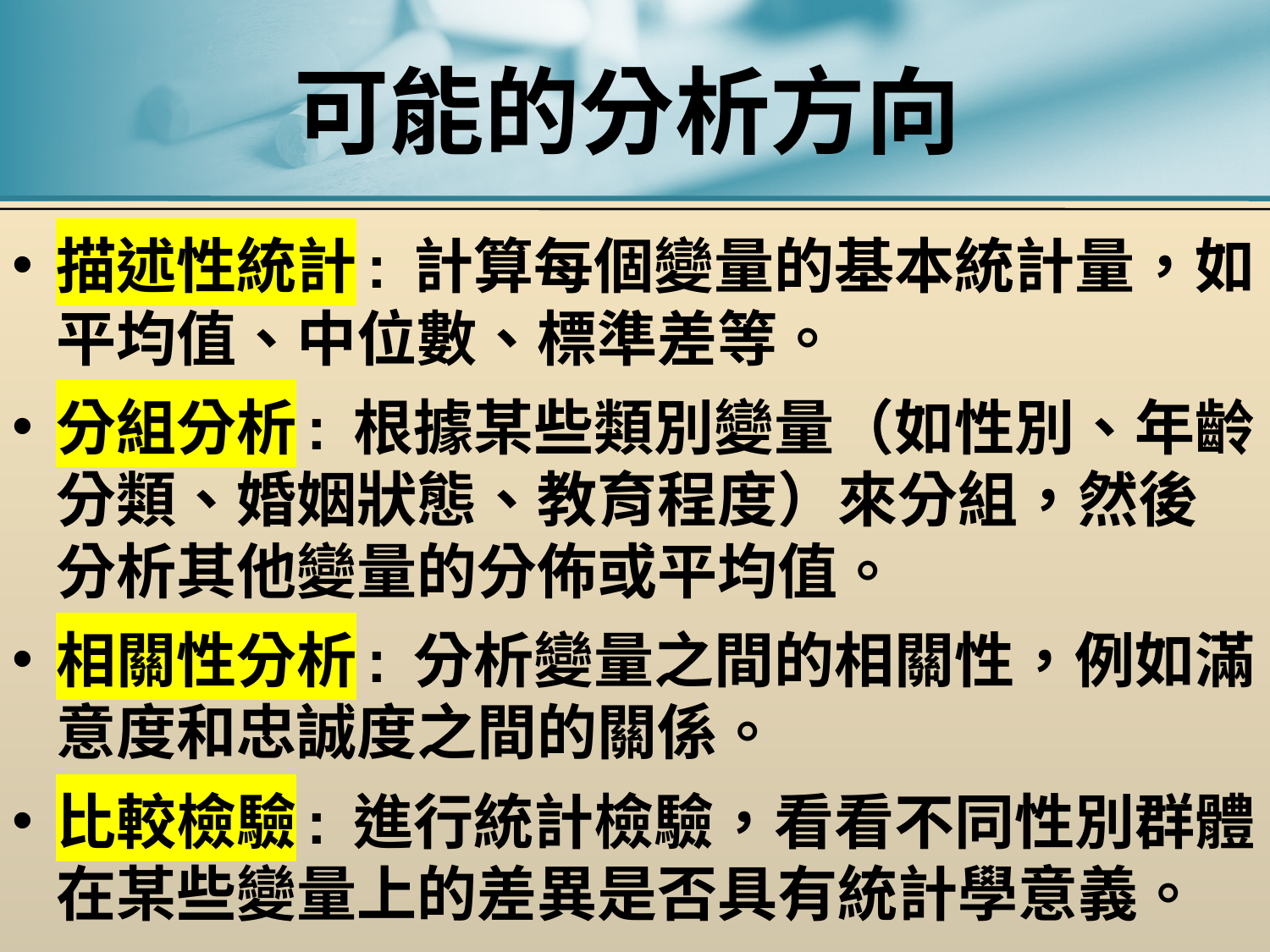

# 可能的分析方向
描述性統計: 計算每個變量的基本統計量，如平均值、中位數、標準差等。
分組分析: 根據某些類別變量（如性別、年齡分類、婚姻狀態、教育程度）來分組，然後分析其他變量的分佈或平均值。
相關性分析: 分析變量之間的相關性，例如滿意度和忠誠度之間的關係。
比較檢驗: 進行統計檢驗，看看不同性別群體在某些變量上的差異是否具有統計學意義。